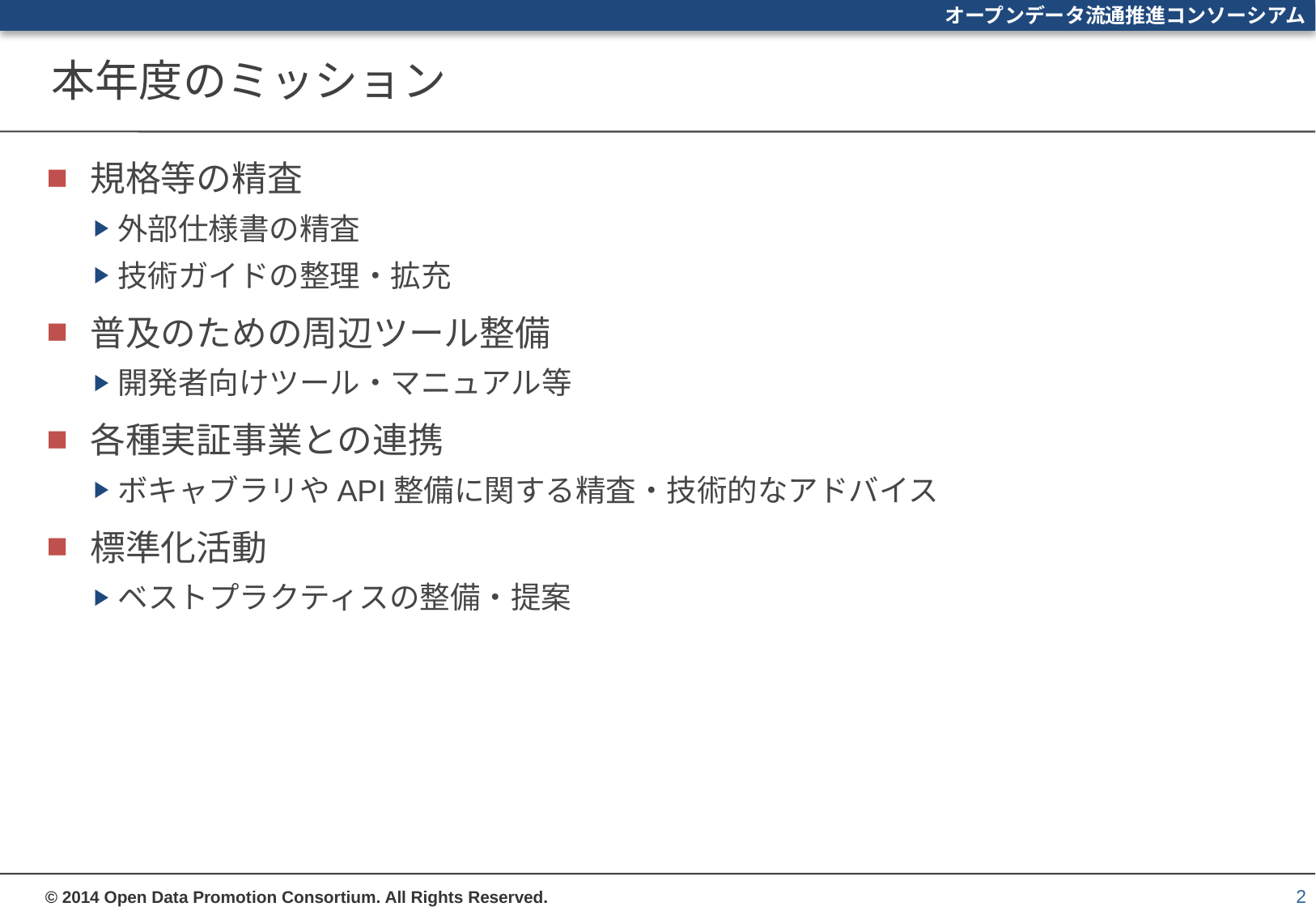

# 本年度のミッション
規格等の精査
外部仕様書の精査
技術ガイドの整理・拡充
普及のための周辺ツール整備
開発者向けツール・マニュアル等
各種実証事業との連携
ボキャブラリやAPI整備に関する精査・技術的なアドバイス
標準化活動
ベストプラクティスの整備・提案
2